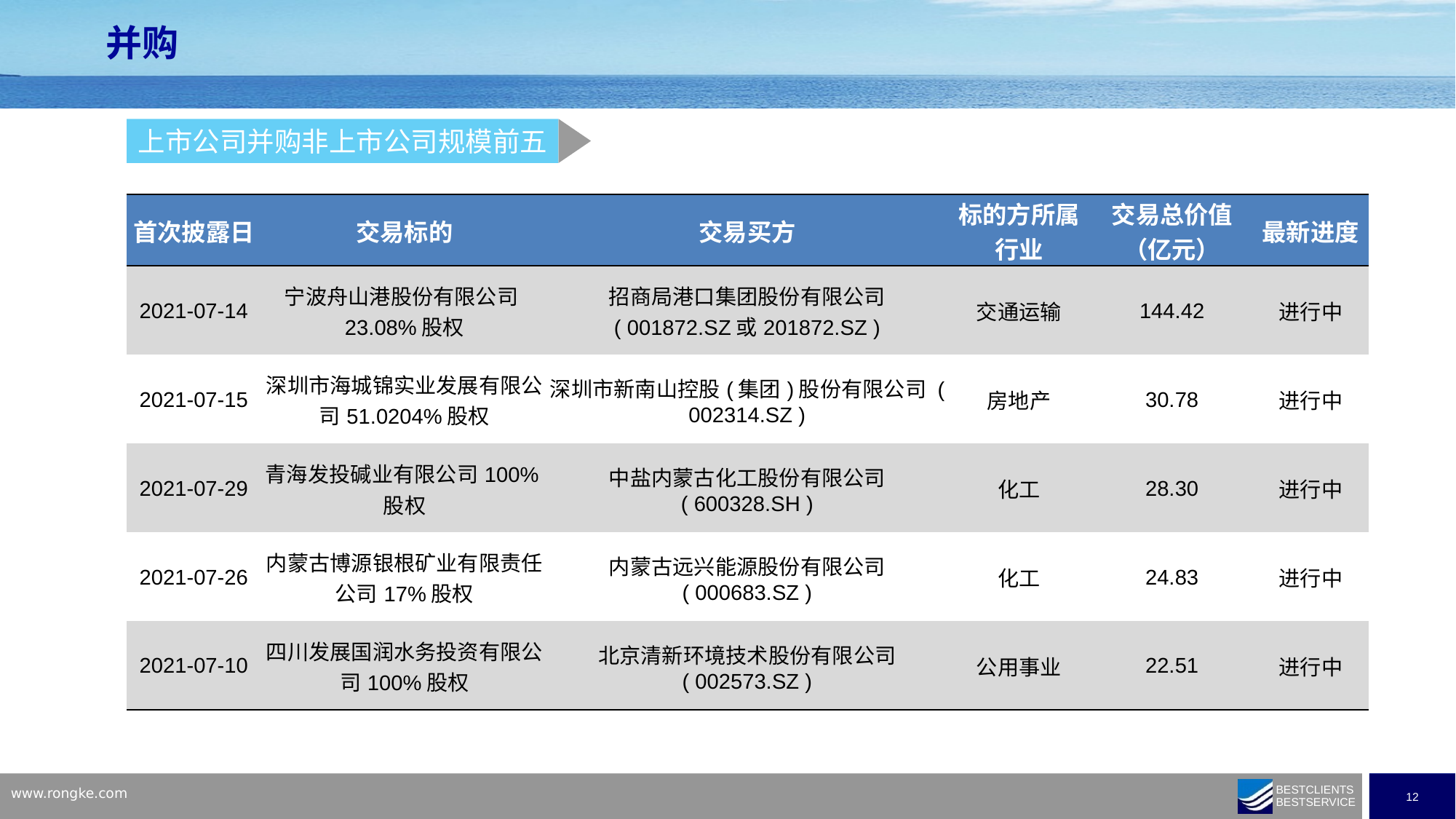

并购
上市公司并购非上市公司规模前五

| 首次披露日 | 交易标的 | 交易买方 | 标的方所属行业 | 交易总价值 （亿元） | 最新进度 |
| --- | --- | --- | --- | --- | --- |
| 2021-07-14 | 宁波舟山港股份有限公司23.08%股权 | 招商局港口集团股份有限公司 ( 001872.SZ或201872.SZ ) | 交通运输 | 144.42 | 进行中 |
| 2021-07-15 | 深圳市海城锦实业发展有限公司51.0204%股权 | 深圳市新南山控股(集团)股份有限公司 ( 002314.SZ ) | 房地产 | 30.78 | 进行中 |
| 2021-07-29 | 青海发投碱业有限公司100%股权 | 中盐内蒙古化工股份有限公司 ( 600328.SH ) | 化工 | 28.30 | 进行中 |
| 2021-07-26 | 内蒙古博源银根矿业有限责任公司17%股权 | 内蒙古远兴能源股份有限公司 ( 000683.SZ ) | 化工 | 24.83 | 进行中 |
| 2021-07-10 | 四川发展国润水务投资有限公司100%股权 | 北京清新环境技术股份有限公司 ( 002573.SZ ) | 公用事业 | 22.51 | 进行中 |